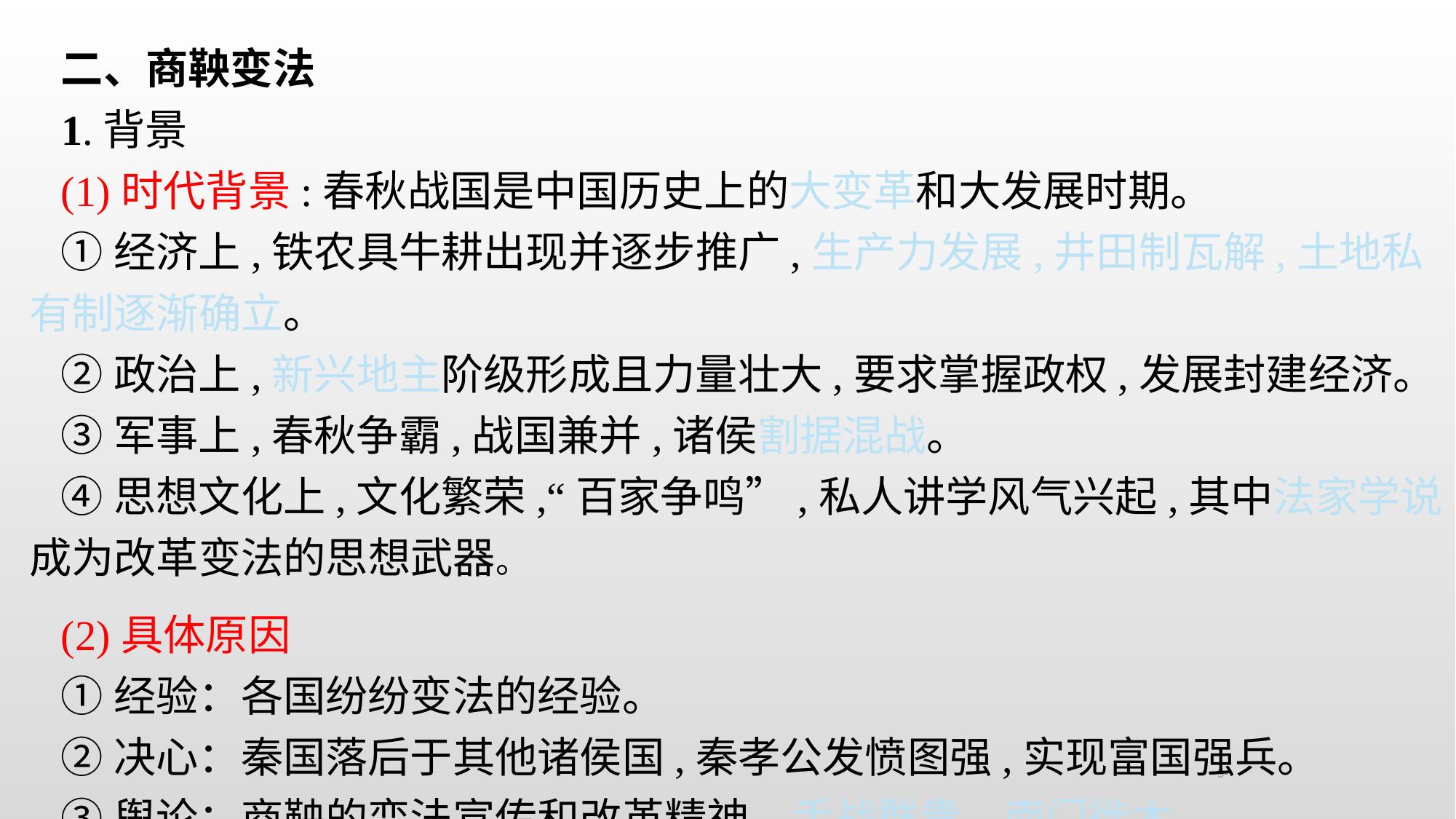

二、商鞅变法
1.背景
(1)时代背景:春秋战国是中国历史上的大变革和大发展时期。
①经济上,铁农具牛耕出现并逐步推广,生产力发展,井田制瓦解,土地私有制逐渐确立。
②政治上,新兴地主阶级形成且力量壮大,要求掌握政权,发展封建经济。
③军事上,春秋争霸,战国兼并,诸侯割据混战。
④思想文化上,文化繁荣,“百家争鸣”,私人讲学风气兴起,其中法家学说成为改革变法的思想武器。
(2)具体原因
①经验：各国纷纷变法的经验。
②决心：秦国落后于其他诸侯国,秦孝公发愤图强,实现富国强兵。
③舆论：商鞅的变法宣传和改革精神、舌战群贵、南门徙木。
-9-